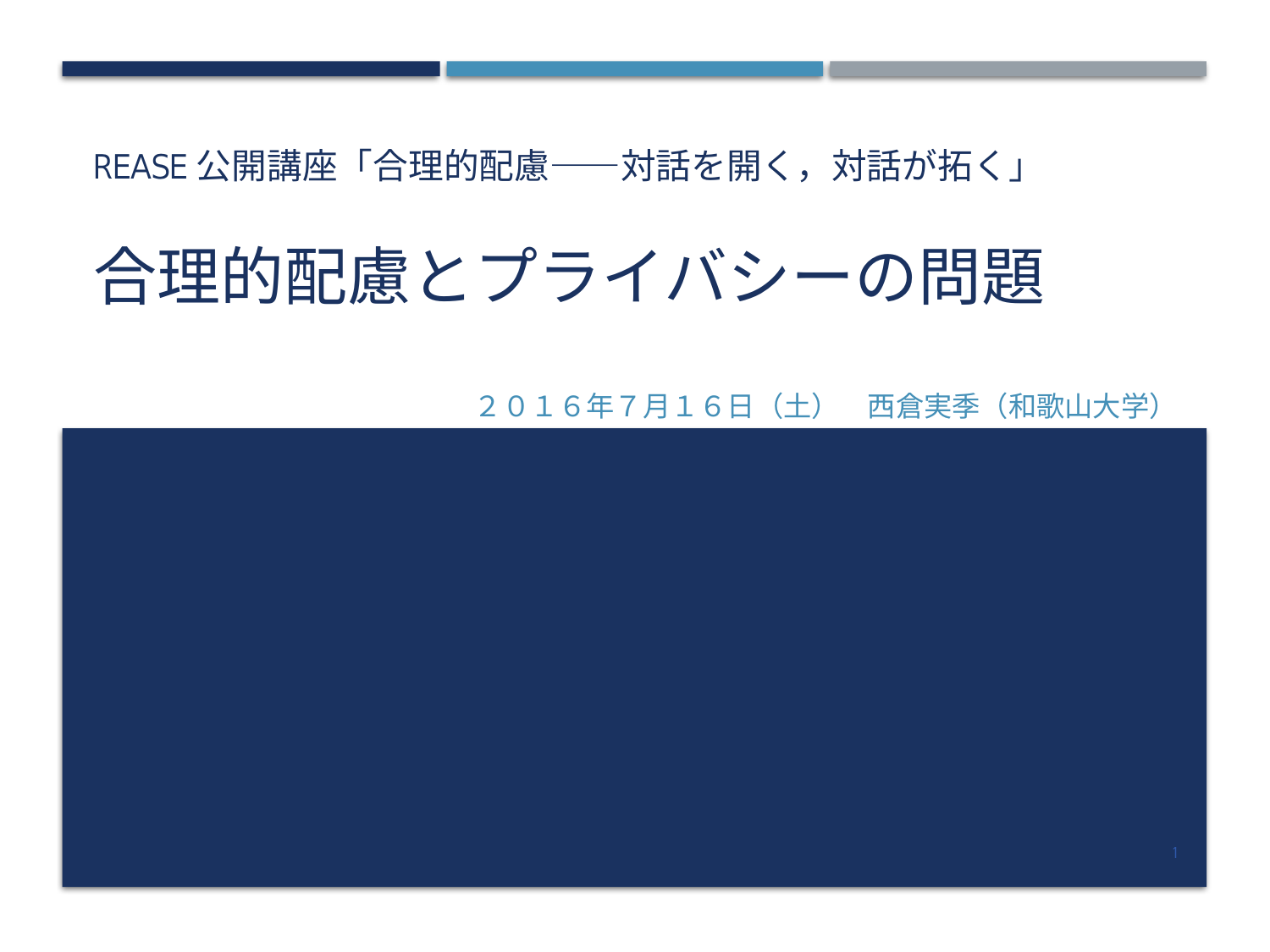

# REASE公開講座「合理的配慮――対話を開く，対話が拓く」 合理的配慮とプライバシーの問題
２０１６年７月１６日（土）　西倉実季（和歌山大学）
1